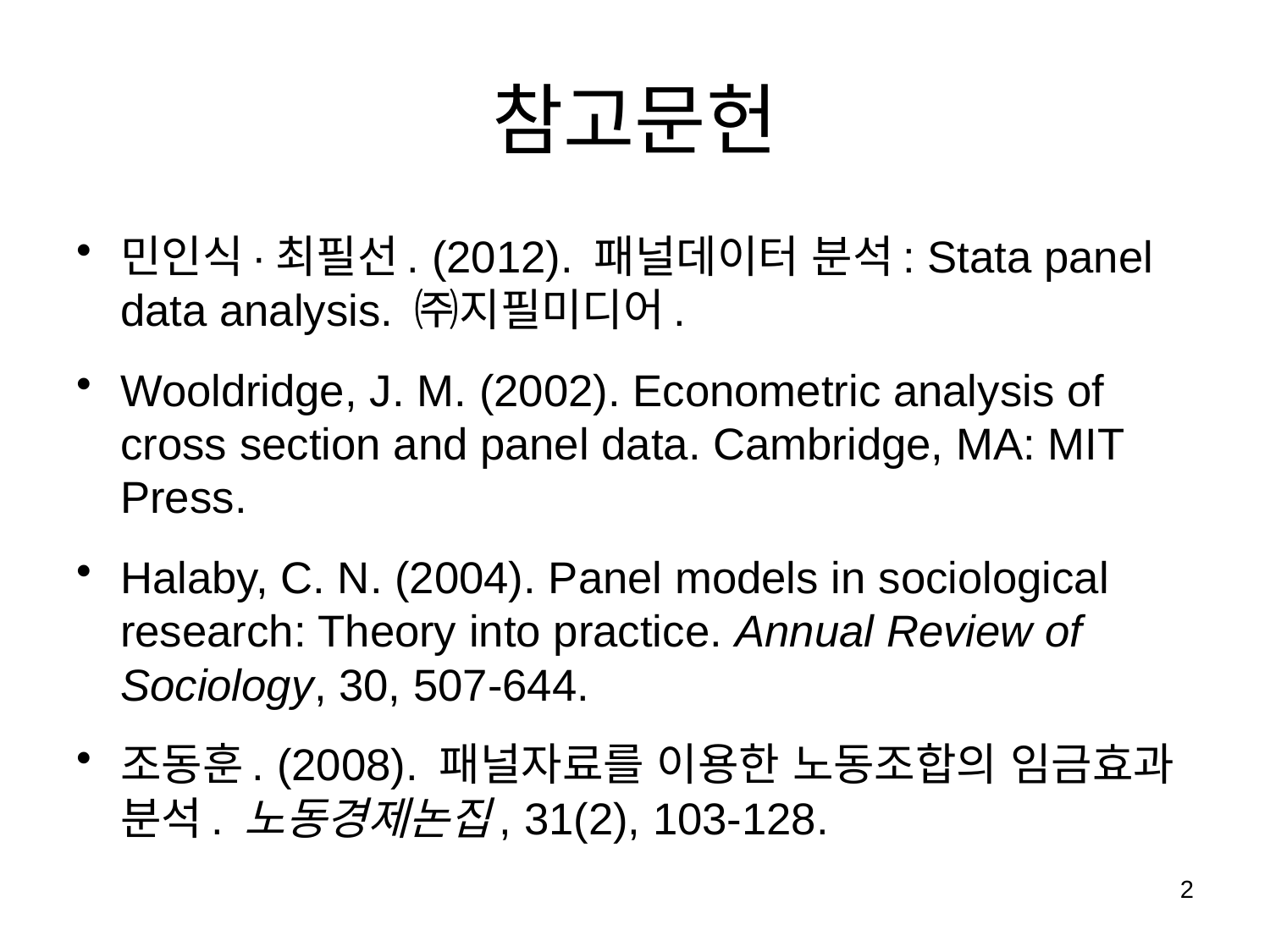

# 참고문헌
민인식·최필선. (2012). 패널데이터 분석: Stata panel data analysis. ㈜지필미디어.
Wooldridge, J. M. (2002). Econometric analysis of cross section and panel data. Cambridge, MA: MIT Press.
Halaby, C. N. (2004). Panel models in sociological research: Theory into practice. Annual Review of Sociology, 30, 507-644.
조동훈. (2008). 패널자료를 이용한 노동조합의 임금효과 분석. 노동경제논집, 31(2), 103-128.
2